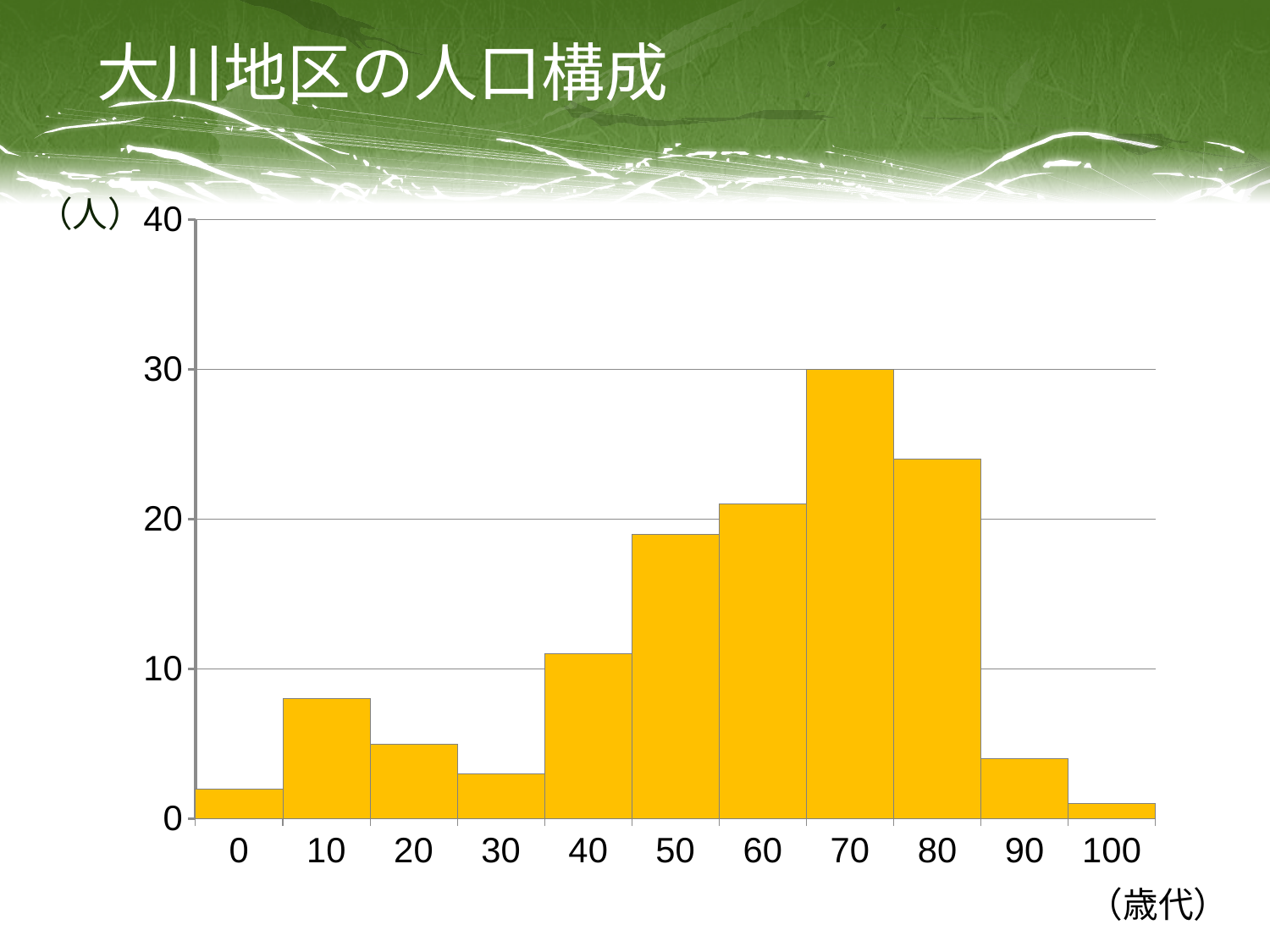

# 大川地区の人口構成
（人）

### Chart

| Category |  |
|---|---|
| 0 | 2.0 |
| 10 | 8.0 |
| 20 | 5.0 |
| 30 | 3.0 |
| 40 | 11.0 |
| 50 | 19.0 |
| 60 | 21.0 |
| 70 | 30.0 |
| 80 | 24.0 |
| 90 | 4.0 |
| 100 | 1.0 |
（歳代）